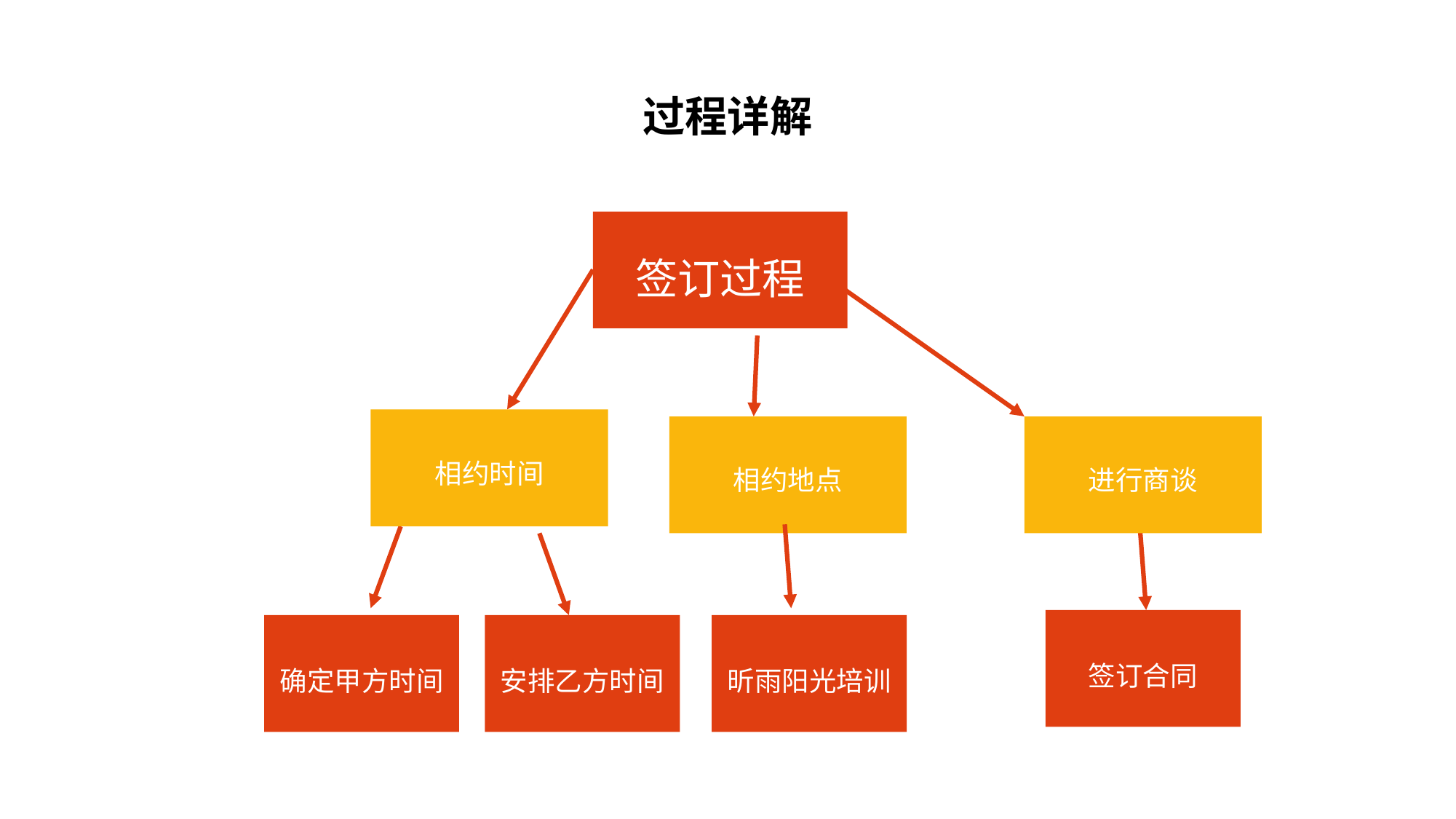

过程详解
签订过程
相约时间
相约地点
进行商谈
签订合同
确定甲方时间
安排乙方时间
昕雨阳光培训